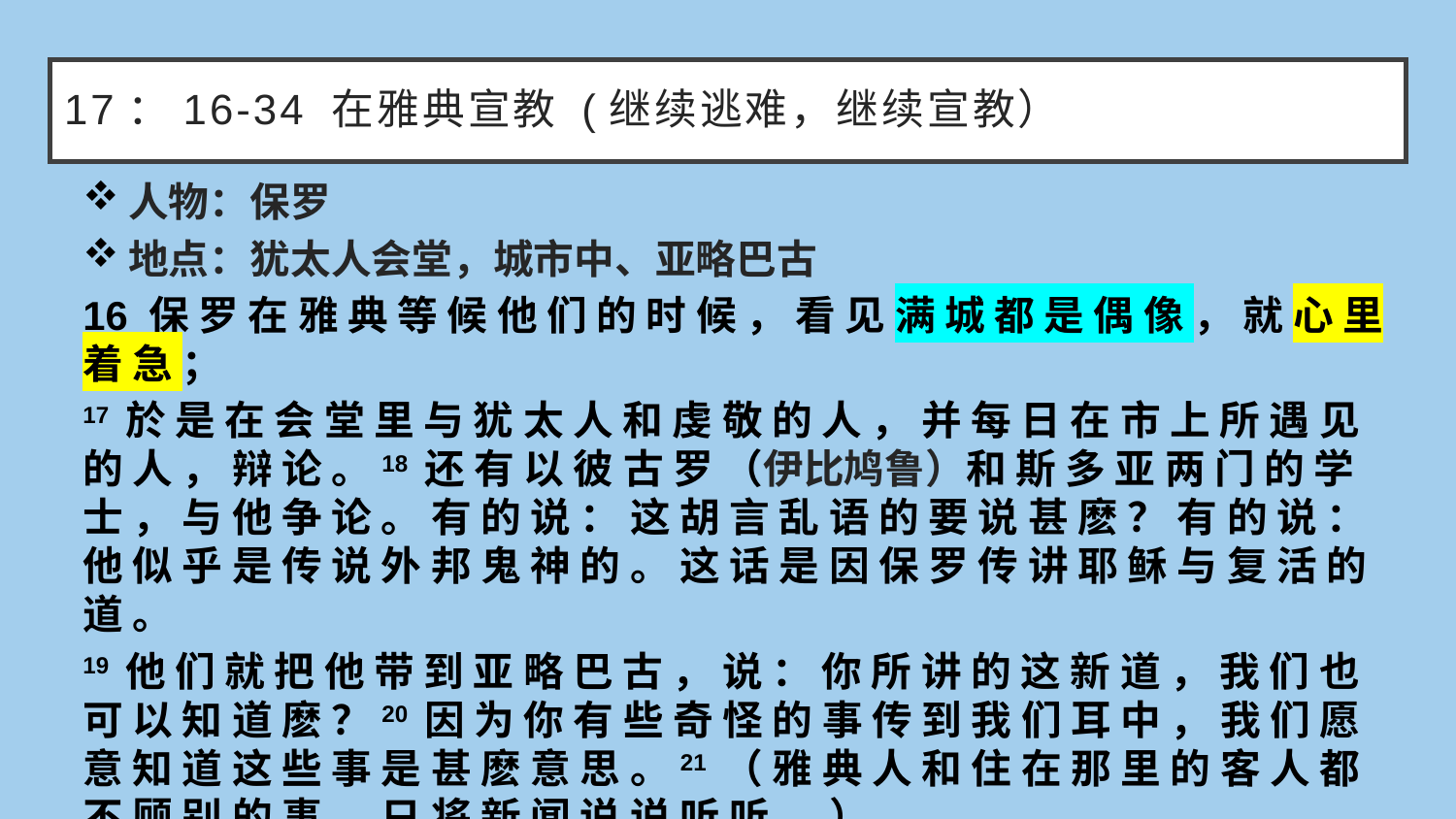

# 17：16-34 在雅典宣教 (继续逃难，继续宣教）
人物：保罗
地点：犹太人会堂，城市中、亚略巴古
16 保 罗 在 雅 典 等 候 他 们 的 时 候 ， 看 见 满 城 都 是 偶 像 ， 就 心 里 着 急 ；
17 於 是 在 会 堂 里 与 犹 太 人 和 虔 敬 的 人 ， 并 每 日 在 市 上 所 遇 见 的 人 ， 辩 论 。18 还 有 以 彼 古 罗 （伊比鸠鲁）和 斯 多 亚 两 门 的 学 士 ， 与 他 争 论 。 有 的 说 ： 这 胡 言 乱 语 的 要 说 甚 麽 ？ 有 的 说 ： 他 似 乎 是 传 说 外 邦 鬼 神 的 。 这 话 是 因 保 罗 传 讲 耶 稣 与 复 活 的 道 。
19 他 们 就 把 他 带 到 亚 略 巴 古 ， 说 ： 你 所 讲 的 这 新 道 ， 我 们 也 可 以 知 道 麽 ？20 因 为 你 有 些 奇 怪 的 事 传 到 我 们 耳 中 ， 我 们 愿 意 知 道 这 些 事 是 甚 麽 意 思 。21 （ 雅 典 人 和 住 在 那 里 的 客 人 都 不 顾 别 的 事 ， 只 将 新 闻 说 说 听 听 。 ）